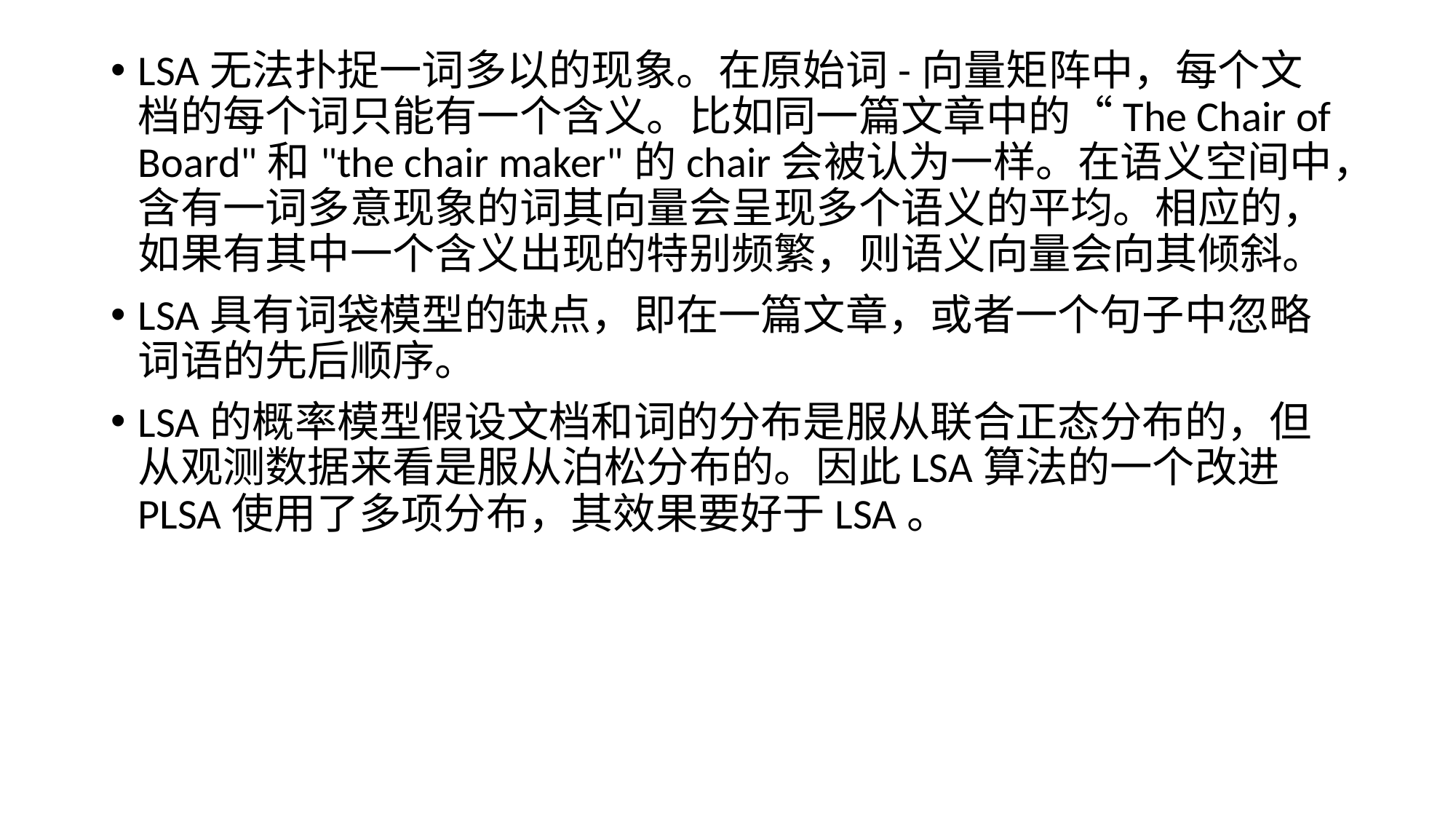

LSA无法扑捉一词多以的现象。在原始词-向量矩阵中，每个文档的每个词只能有一个含义。比如同一篇文章中的“The Chair of Board"和"the chair maker"的chair会被认为一样。在语义空间中，含有一词多意现象的词其向量会呈现多个语义的平均。相应的，如果有其中一个含义出现的特别频繁，则语义向量会向其倾斜。
LSA具有词袋模型的缺点，即在一篇文章，或者一个句子中忽略词语的先后顺序。
LSA的概率模型假设文档和词的分布是服从联合正态分布的，但从观测数据来看是服从泊松分布的。因此LSA算法的一个改进PLSA使用了多项分布，其效果要好于LSA。